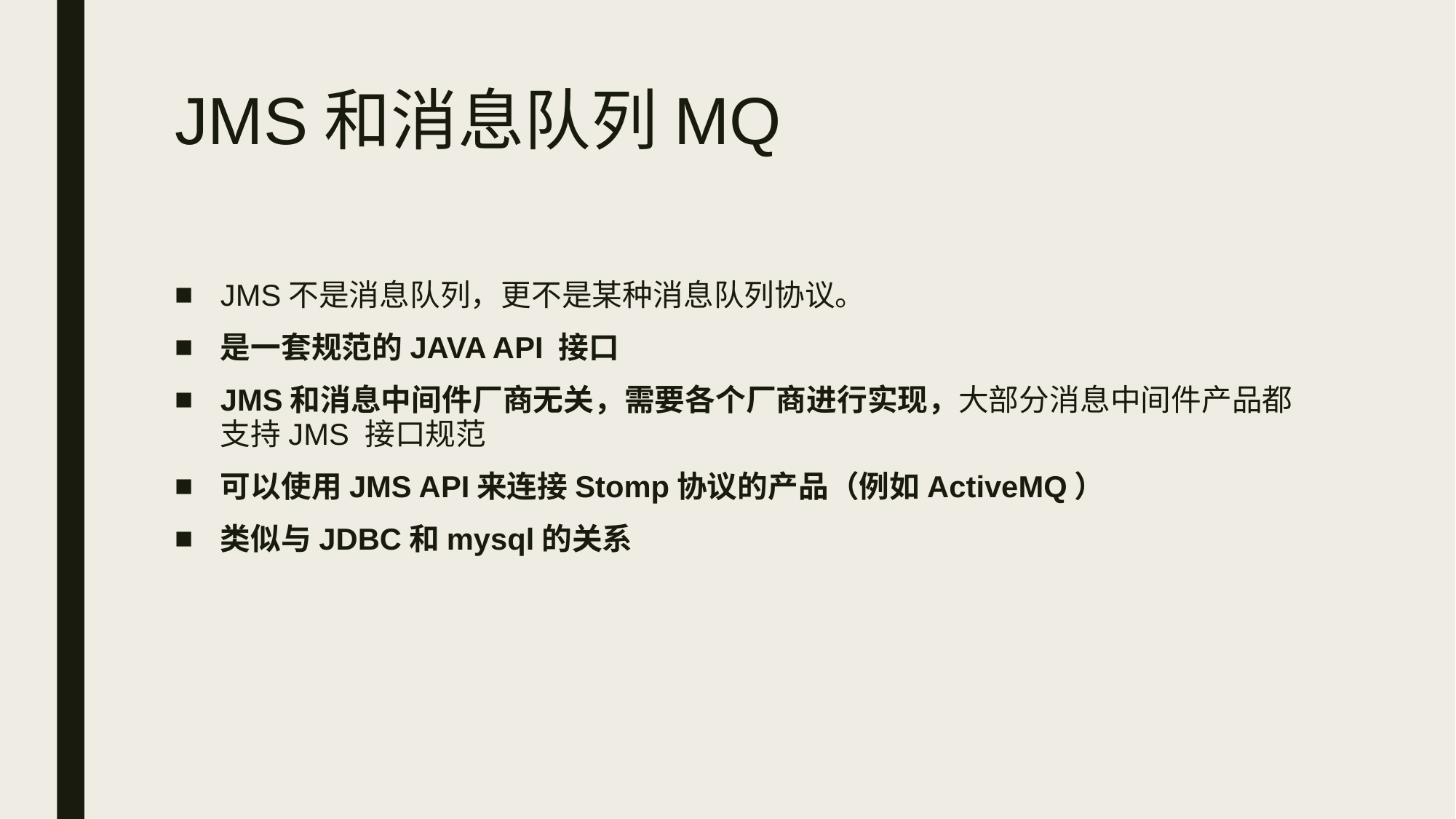

# JMS和消息队列MQ
JMS不是消息队列，更不是某种消息队列协议。
是一套规范的JAVA API 接口
JMS和消息中间件厂商无关，需要各个厂商进行实现，大部分消息中间件产品都支持JMS 接口规范
可以使用JMS API来连接Stomp协议的产品（例如ActiveMQ）
类似与JDBC和mysql的关系